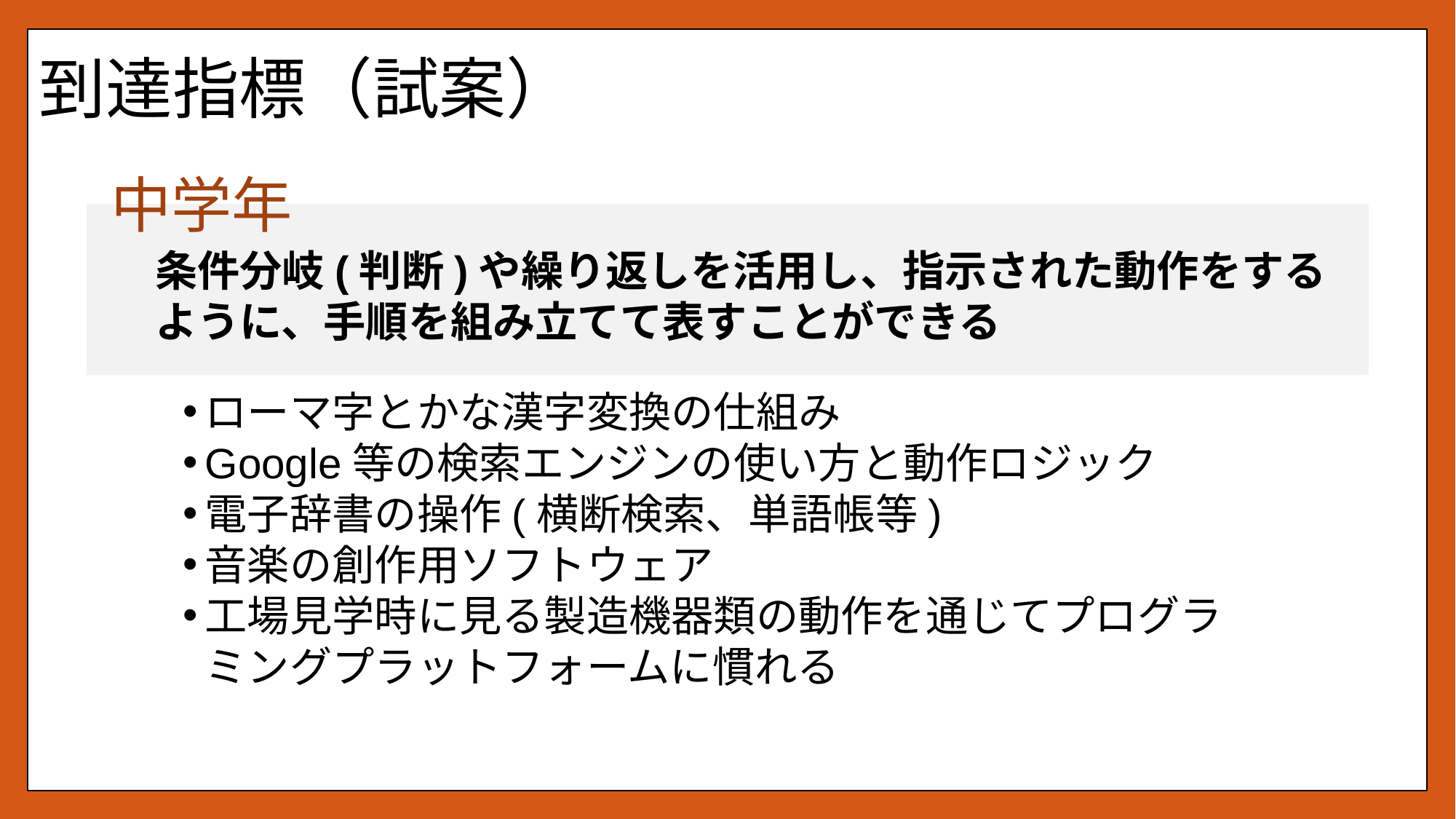

# 到達指標（試案）
中学年
条件分岐(判断)や繰り返しを活用し、指示された動作をするように、手順を組み立てて表すことができる

ローマ字とかな漢字変換の仕組み
Google等の検索エンジンの使い方と動作ロジック
電子辞書の操作(横断検索、単語帳等)
音楽の創作用ソフトウェア
工場見学時に見る製造機器類の動作を通じてプログラミングプラットフォームに慣れる